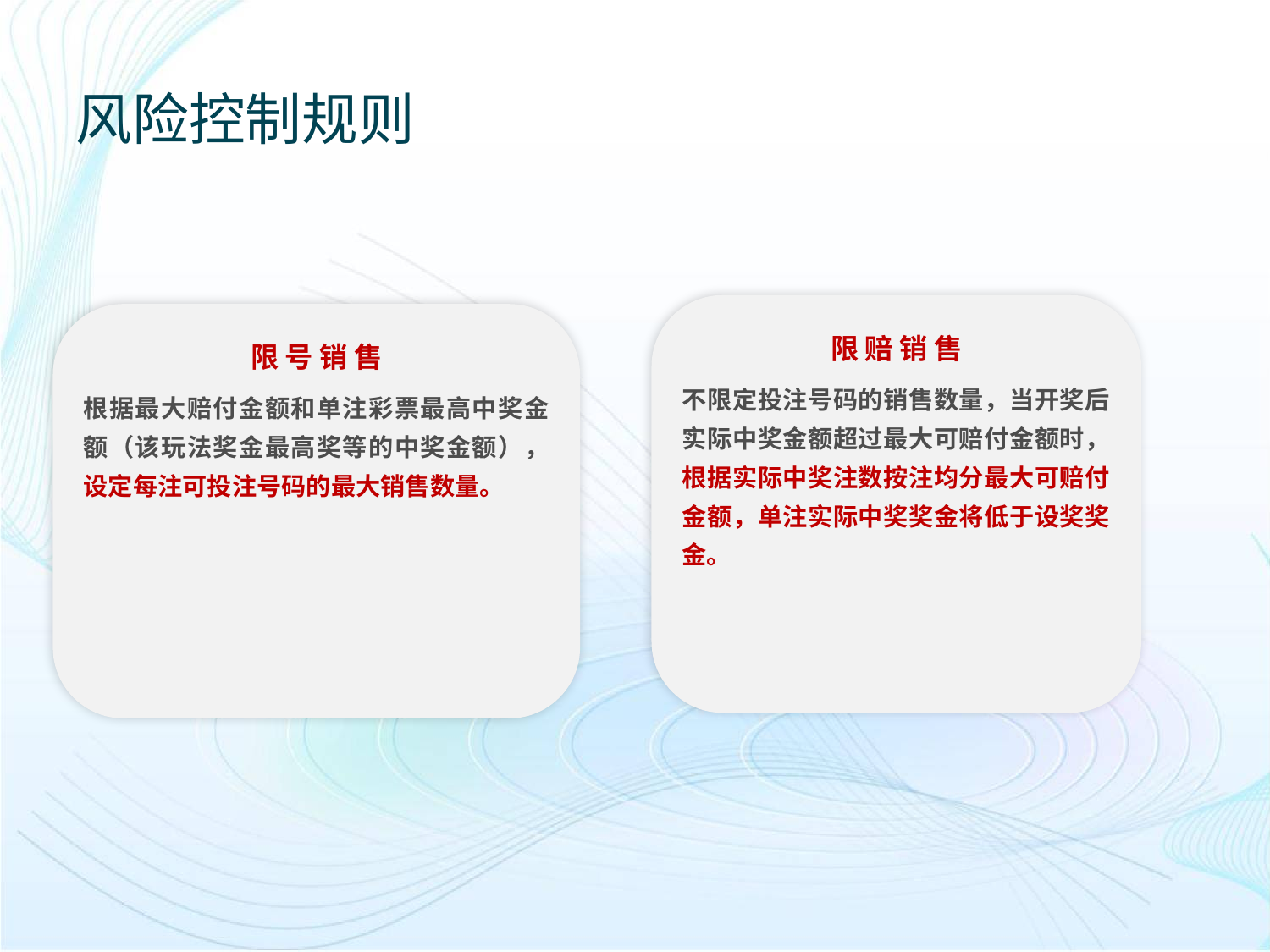

# 风险控制规则
限 赔 销 售
不限定投注号码的销售数量，当开奖后实际中奖金额超过最大可赔付金额时，根据实际中奖注数按注均分最大可赔付金额，单注实际中奖奖金将低于设奖奖金。
限 号 销 售
根据最大赔付金额和单注彩票最高中奖金额（该玩法奖金最高奖等的中奖金额），设定每注可投注号码的最大销售数量。